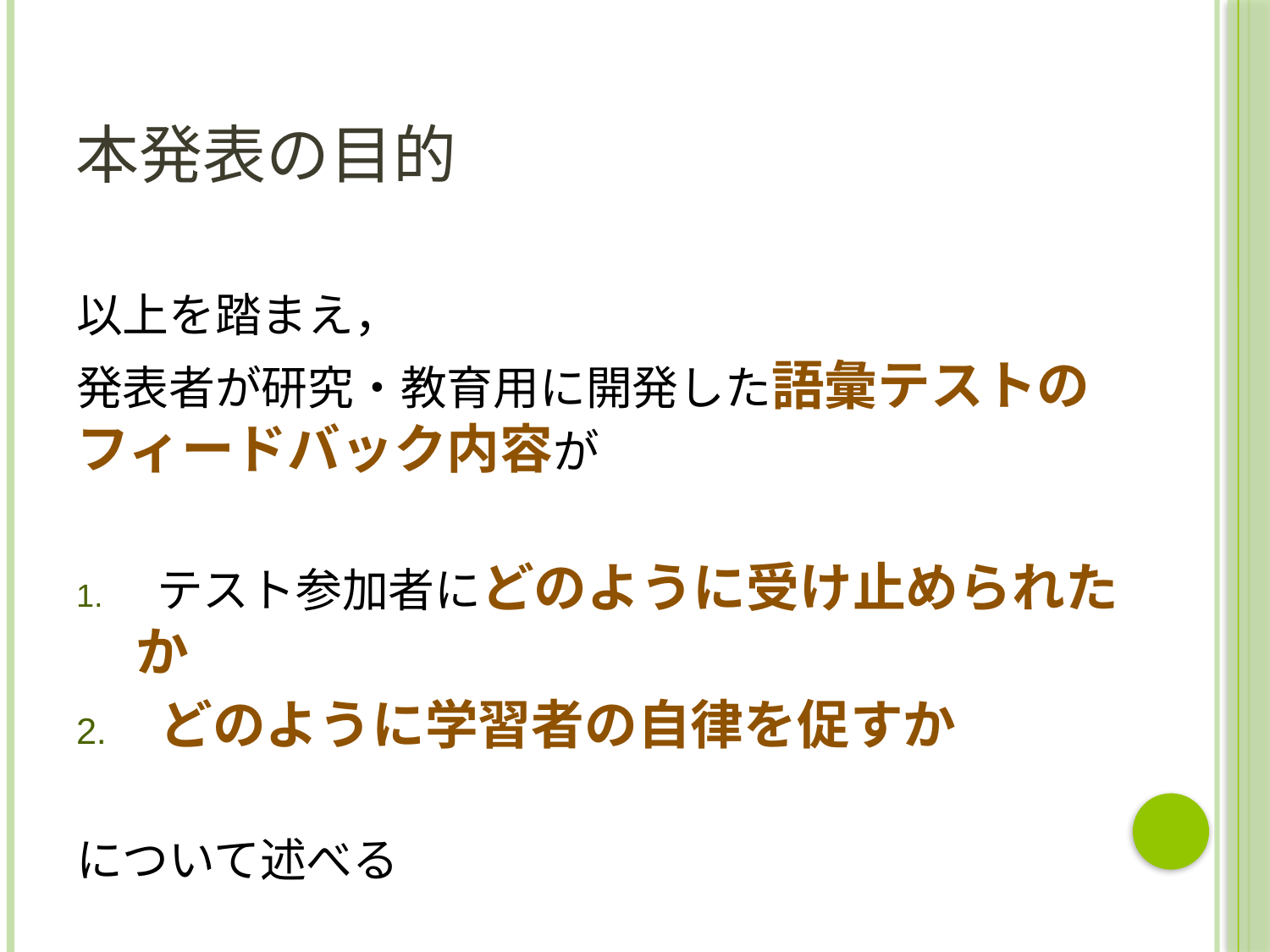

# 本発表の目的

以上を踏まえ，
発表者が研究・教育用に開発した語彙テストのフィードバック内容が

 テスト参加者にどのように受け止められたか
 どのように学習者の自律を促すか

について述べる